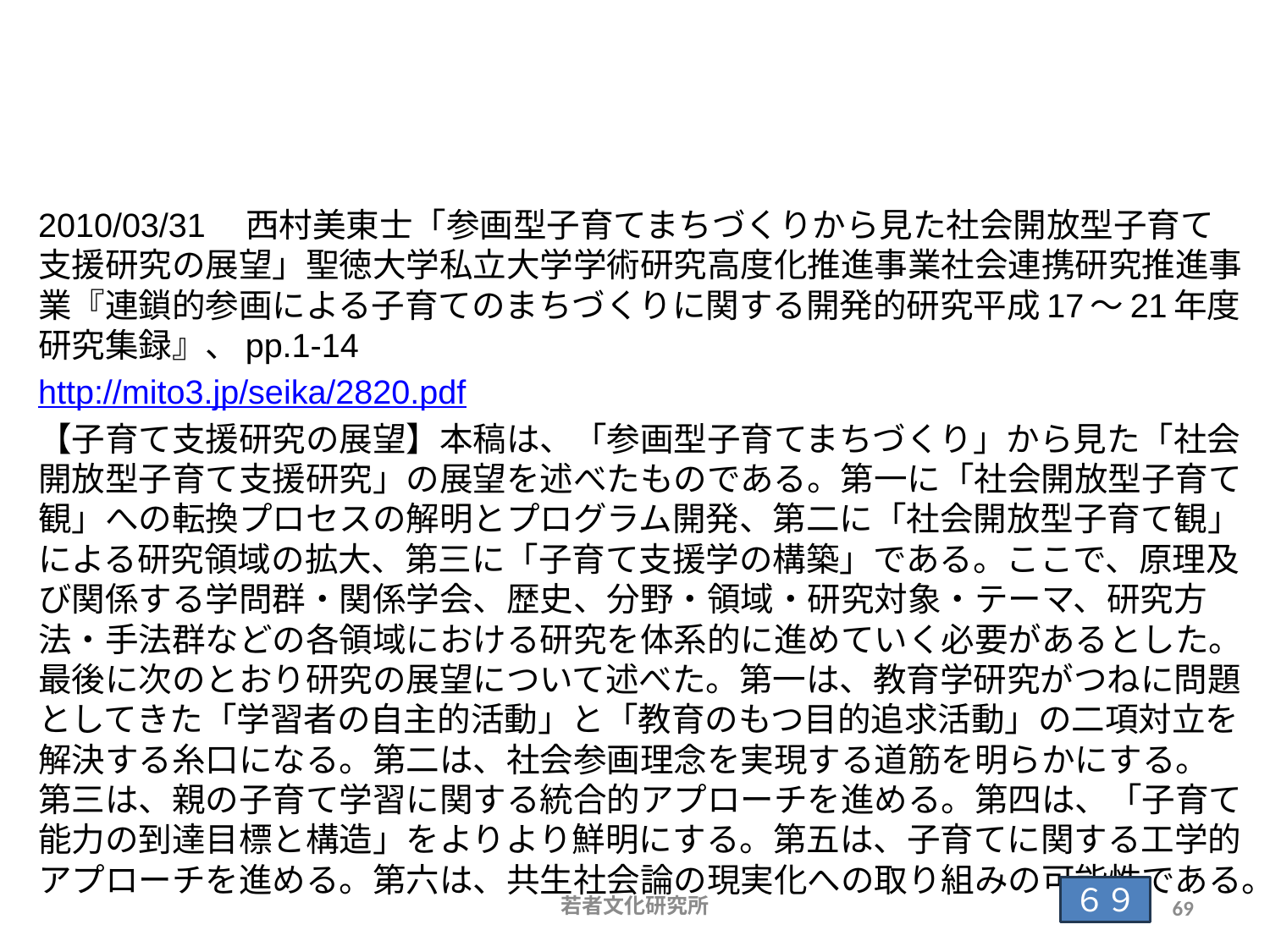

# 「参画型子育てまちづくりから見た 社会開放型子育て支援研究の展望」
2010/03/31　西村美東士「参画型子育てまちづくりから見た社会開放型子育て支援研究の展望」聖徳大学私立大学学術研究高度化推進事業社会連携研究推進事業『連鎖的参画による子育てのまちづくりに関する開発的研究平成17～21年度研究集録』、pp.1-14
http://mito3.jp/seika/2820.pdf
【子育て支援研究の展望】本稿は、「参画型子育てまちづくり」から見た「社会開放型子育て支援研究」の展望を述べたものである。第一に「社会開放型子育て観」への転換プロセスの解明とプログラム開発、第二に「社会開放型子育て観」による研究領域の拡大、第三に「子育て支援学の構築」である。ここで、原理及び関係する学問群・関係学会、歴史、分野・領域・研究対象・テーマ、研究方法・手法群などの各領域における研究を体系的に進めていく必要があるとした。最後に次のとおり研究の展望について述べた。第一は、教育学研究がつねに問題としてきた「学習者の自主的活動」と「教育のもつ目的追求活動」の二項対立を解決する糸口になる。第二は、社会参画理念を実現する道筋を明らかにする。第三は、親の子育て学習に関する統合的アプローチを進める。第四は、「子育て能力の到達目標と構造」をよりより鮮明にする。第五は、子育てに関する工学的アプローチを進める。第六は、共生社会論の現実化への取り組みの可能性である。
６９
若者文化研究所
69